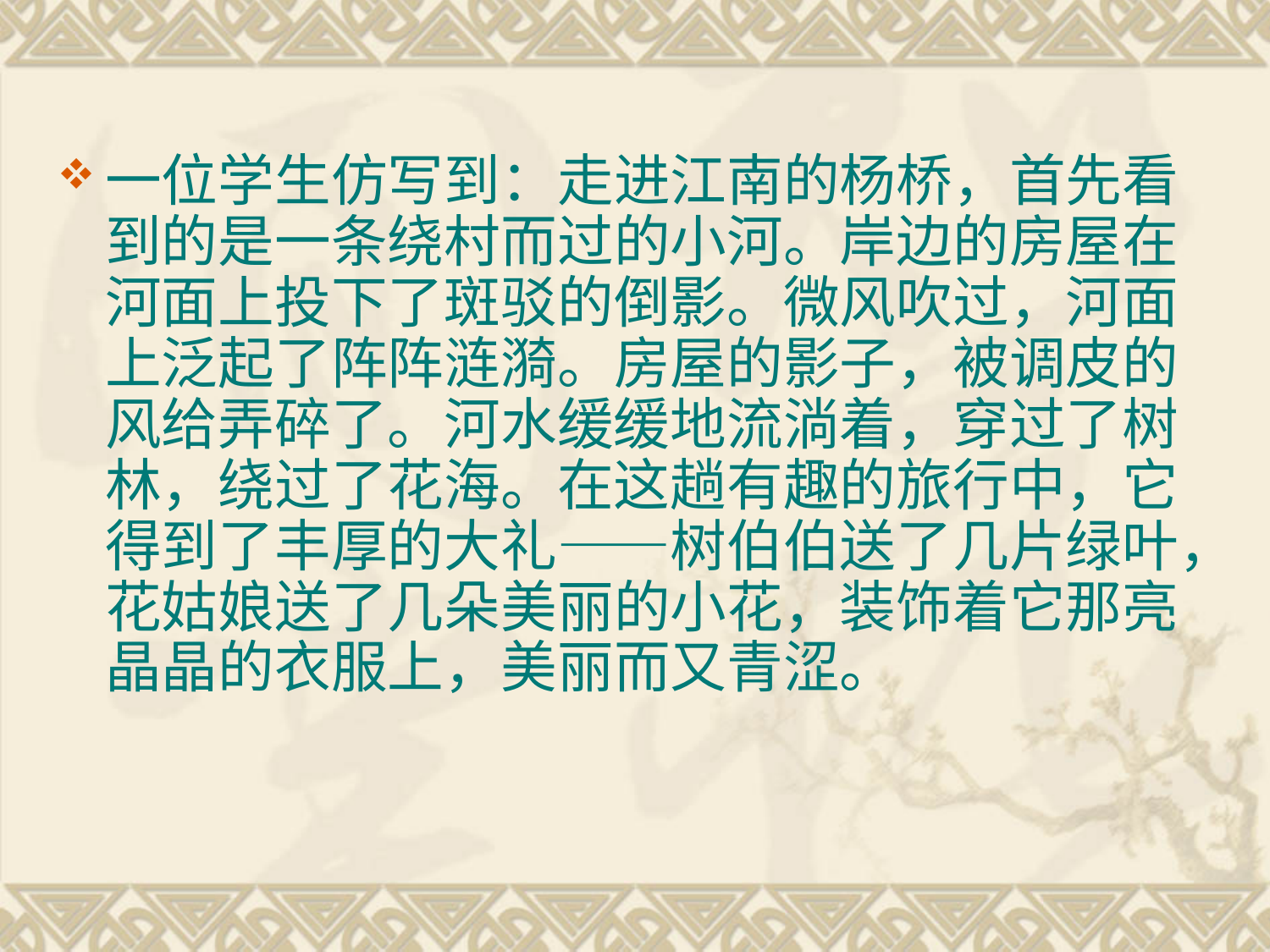

一位学生仿写到：走进江南的杨桥，首先看到的是一条绕村而过的小河。岸边的房屋在河面上投下了斑驳的倒影。微风吹过，河面上泛起了阵阵涟漪。房屋的影子，被调皮的风给弄碎了。河水缓缓地流淌着，穿过了树林，绕过了花海。在这趟有趣的旅行中，它得到了丰厚的大礼——树伯伯送了几片绿叶，花姑娘送了几朵美丽的小花，装饰着它那亮晶晶的衣服上，美丽而又青涩。